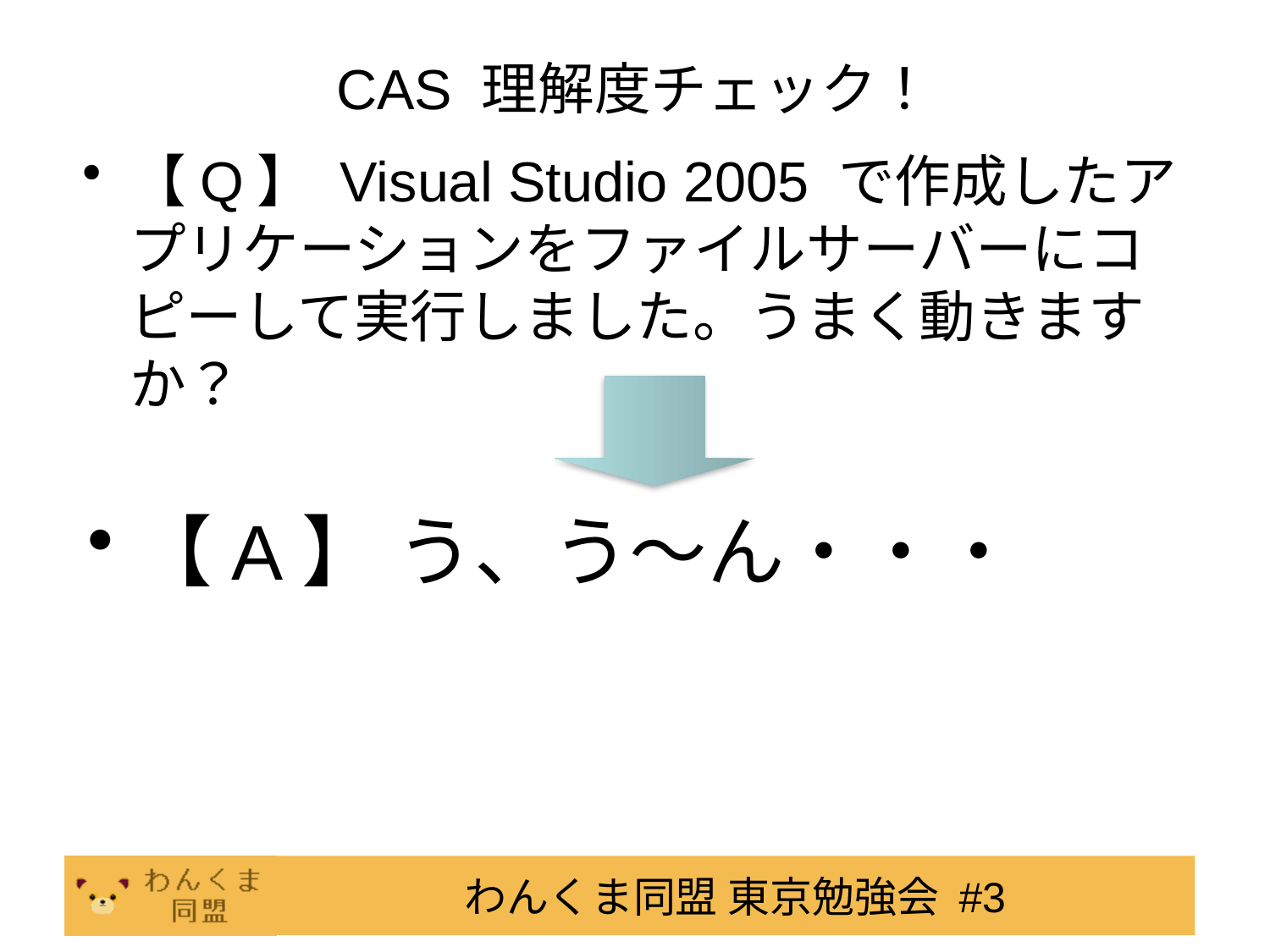

# CAS 理解度チェック！
【Q】 Visual Studio 2005 で作成したアプリケーションをファイルサーバーにコピーして実行しました。うまく動きますか？

【A】 う、う～ん・・・